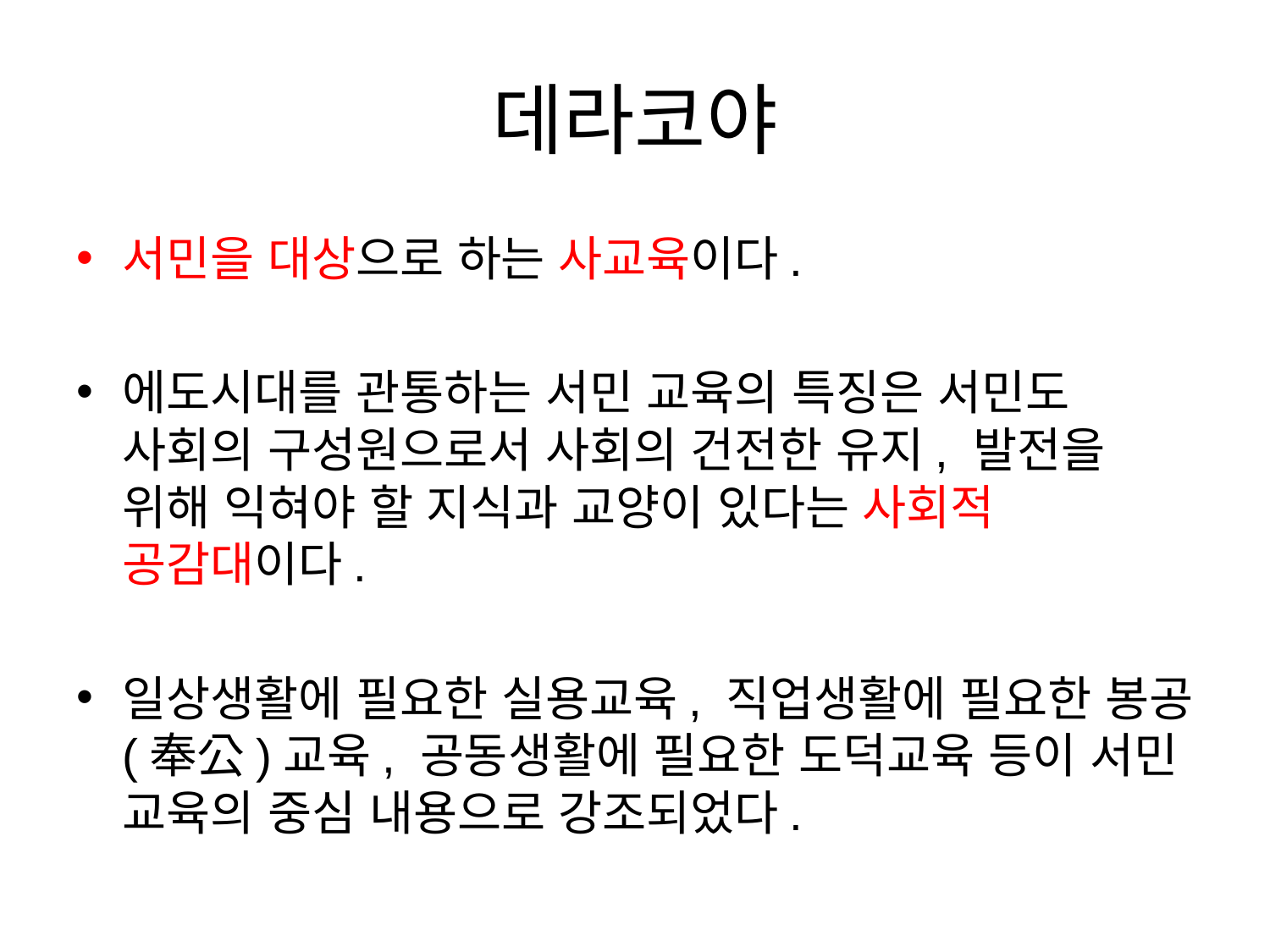

# 데라코야
서민을 대상으로 하는 사교육이다.

에도시대를 관통하는 서민 교육의 특징은 서민도 사회의 구성원으로서 사회의 건전한 유지, 발전을 위해 익혀야 할 지식과 교양이 있다는 사회적 공감대이다.

일상생활에 필요한 실용교육, 직업생활에 필요한 봉공(奉公)교육, 공동생활에 필요한 도덕교육 등이 서민 교육의 중심 내용으로 강조되었다.